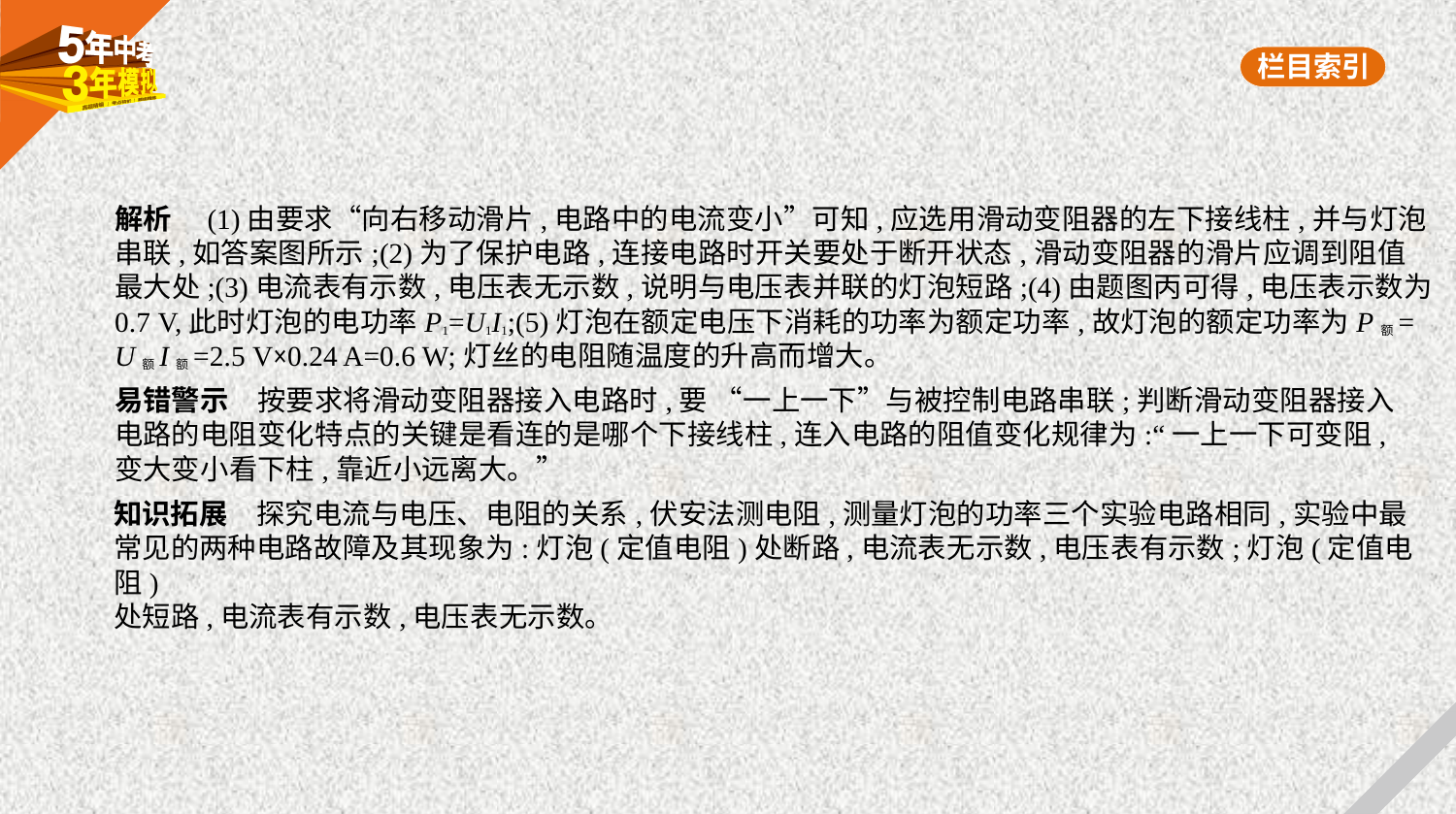

解析　(1)由要求“向右移动滑片,电路中的电流变小”可知,应选用滑动变阻器的左下接线柱,并与灯泡
串联,如答案图所示;(2)为了保护电路,连接电路时开关要处于断开状态,滑动变阻器的滑片应调到阻值
最大处;(3)电流表有示数,电压表无示数,说明与电压表并联的灯泡短路;(4)由题图丙可得,电压表示数为
0.7 V,此时灯泡的电功率P1=U1I1;(5)灯泡在额定电压下消耗的功率为额定功率,故灯泡的额定功率为P额=
U额I额=2.5 V×0.24 A=0.6 W;灯丝的电阻随温度的升高而增大。
易错警示　按要求将滑动变阻器接入电路时,要 “一上一下”与被控制电路串联;判断滑动变阻器接入
电路的电阻变化特点的关键是看连的是哪个下接线柱,连入电路的阻值变化规律为:“一上一下可变阻,
变大变小看下柱,靠近小远离大。”
知识拓展　探究电流与电压、电阻的关系,伏安法测电阻,测量灯泡的功率三个实验电路相同,实验中最
常见的两种电路故障及其现象为:灯泡(定值电阻)处断路,电流表无示数,电压表有示数;灯泡(定值电阻)
处短路,电流表有示数,电压表无示数。